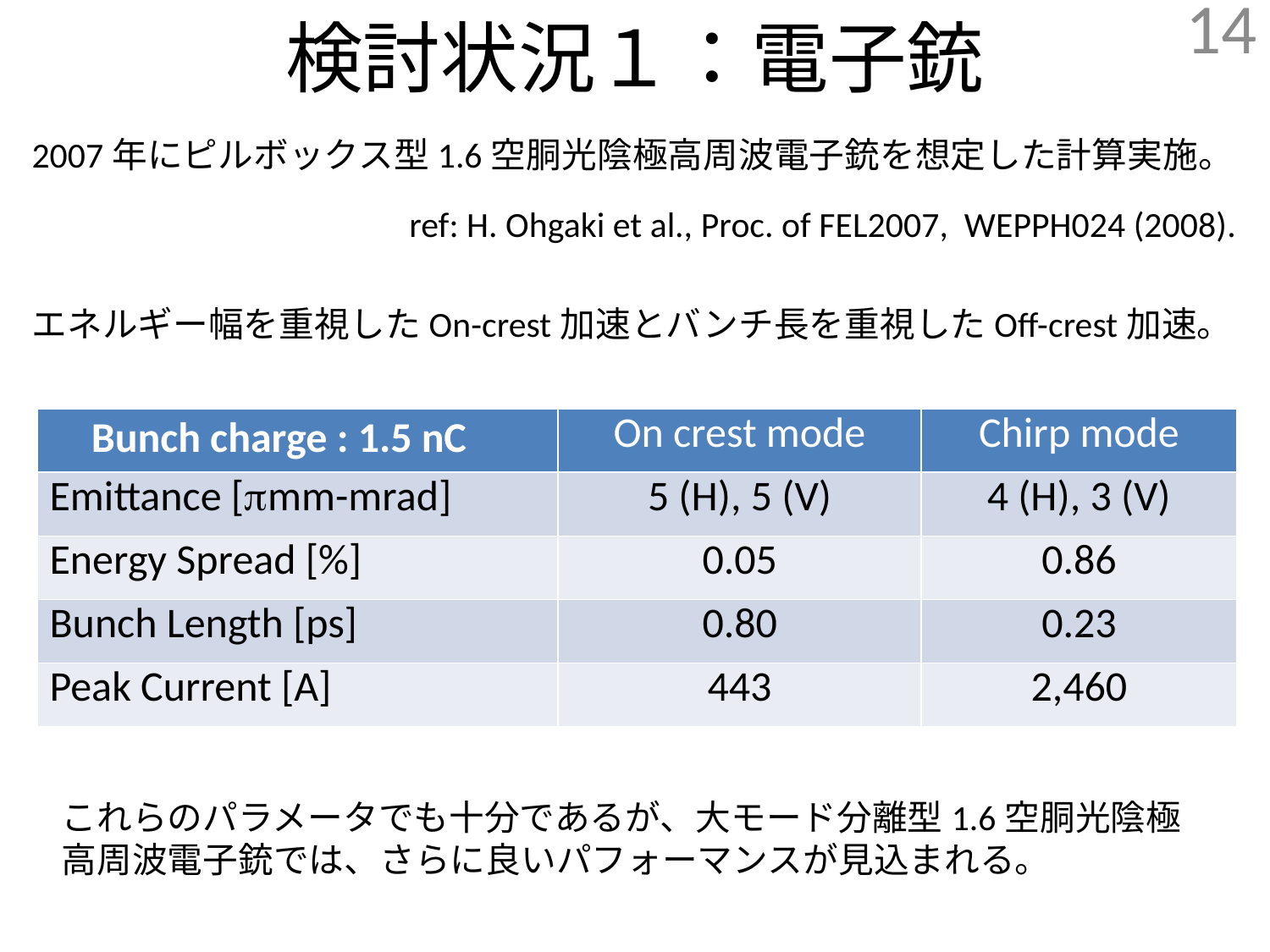

14
# 検討状況１：電子銃
2007年にピルボックス型1.6空胴光陰極高周波電子銃を想定した計算実施。

エネルギー幅を重視したOn-crest加速とバンチ長を重視したOff-crest加速。
ref: H. Ohgaki et al., Proc. of FEL2007,  WEPPH024 (2008).
Bunch charge : 1.5 nC
|  | On crest mode | Chirp mode |
| --- | --- | --- |
| Emittance [πmm-mrad] | 5 (H), 5 (V) | 4 (H), 3 (V) |
| Energy Spread [%] | 0.05 | 0.86 |
| Bunch Length [ps] | 0.80 | 0.23 |
| Peak Current [A] | 443 | 2,460 |
これらのパラメータでも十分であるが、大モード分離型1.6空胴光陰極高周波電子銃では、さらに良いパフォーマンスが見込まれる。